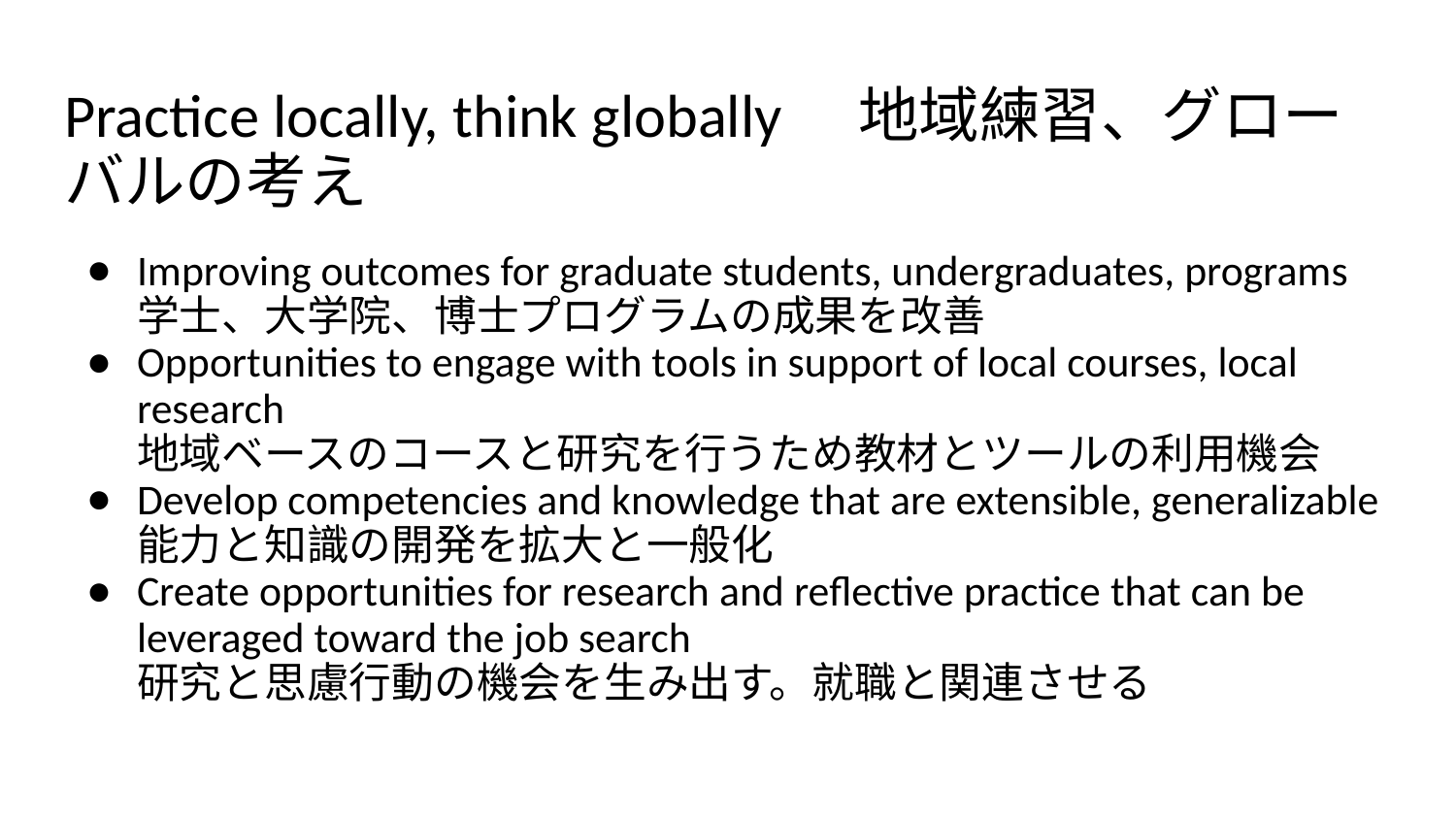

# Practice locally, think globally　地域練習、グローバルの考え

Improving outcomes for graduate students, undergraduates, programs
学士、大学院、博士プログラムの成果を改善
Opportunities to engage with tools in support of local courses, local research
地域ベースのコースと研究を行うため教材とツールの利用機会
Develop competencies and knowledge that are extensible, generalizable
能力と知識の開発を拡大と一般化
Create opportunities for research and reflective practice that can be leveraged toward the job search
研究と思慮行動の機会を生み出す。就職と関連させる